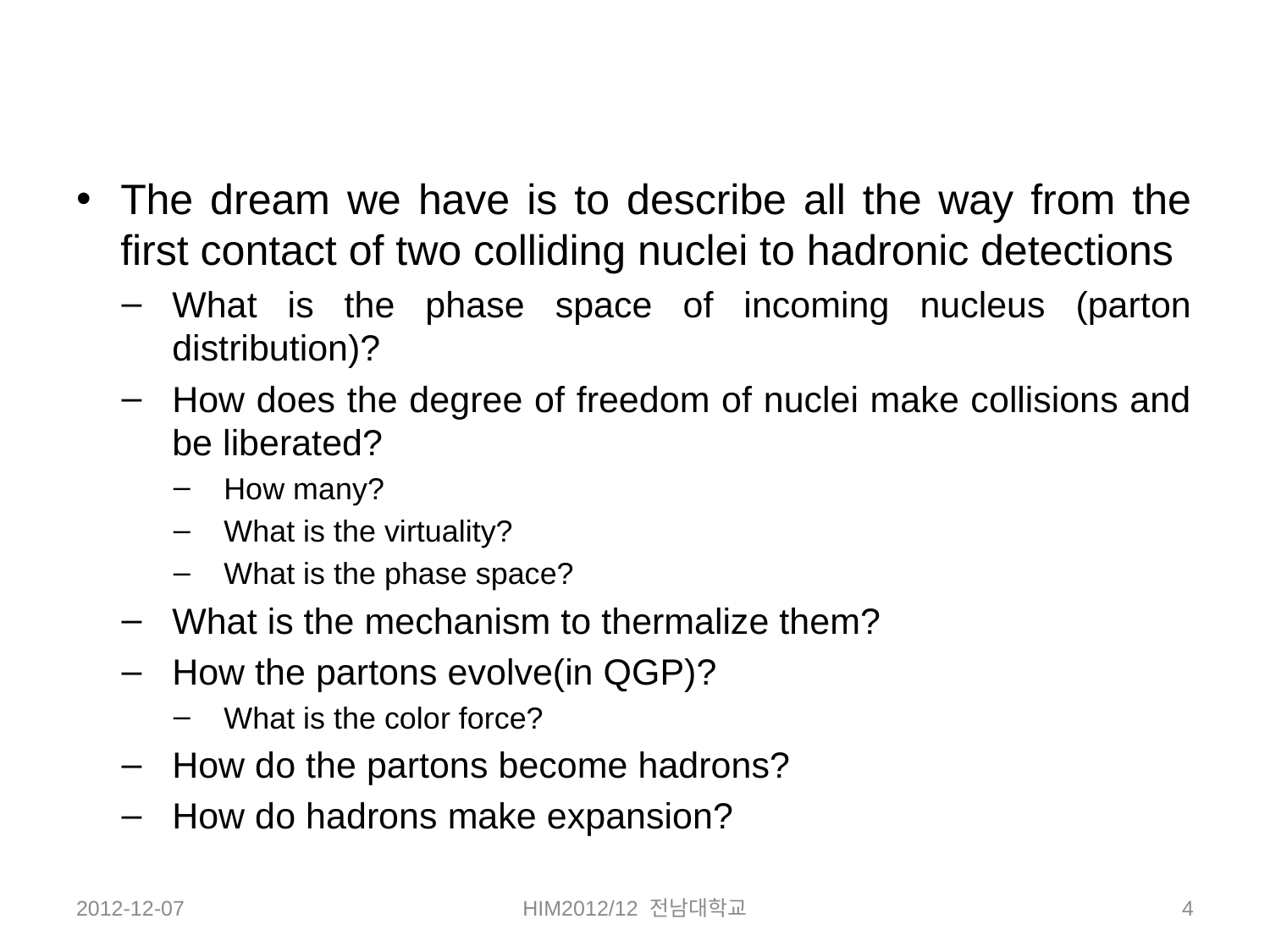

#
The dream we have is to describe all the way from the first contact of two colliding nuclei to hadronic detections
What is the phase space of incoming nucleus (parton distribution)?
How does the degree of freedom of nuclei make collisions and be liberated?
How many?
What is the virtuality?
What is the phase space?
What is the mechanism to thermalize them?
How the partons evolve(in QGP)?
What is the color force?
How do the partons become hadrons?
How do hadrons make expansion?

2012-12-07
HIM2012/12 전남대학교
4